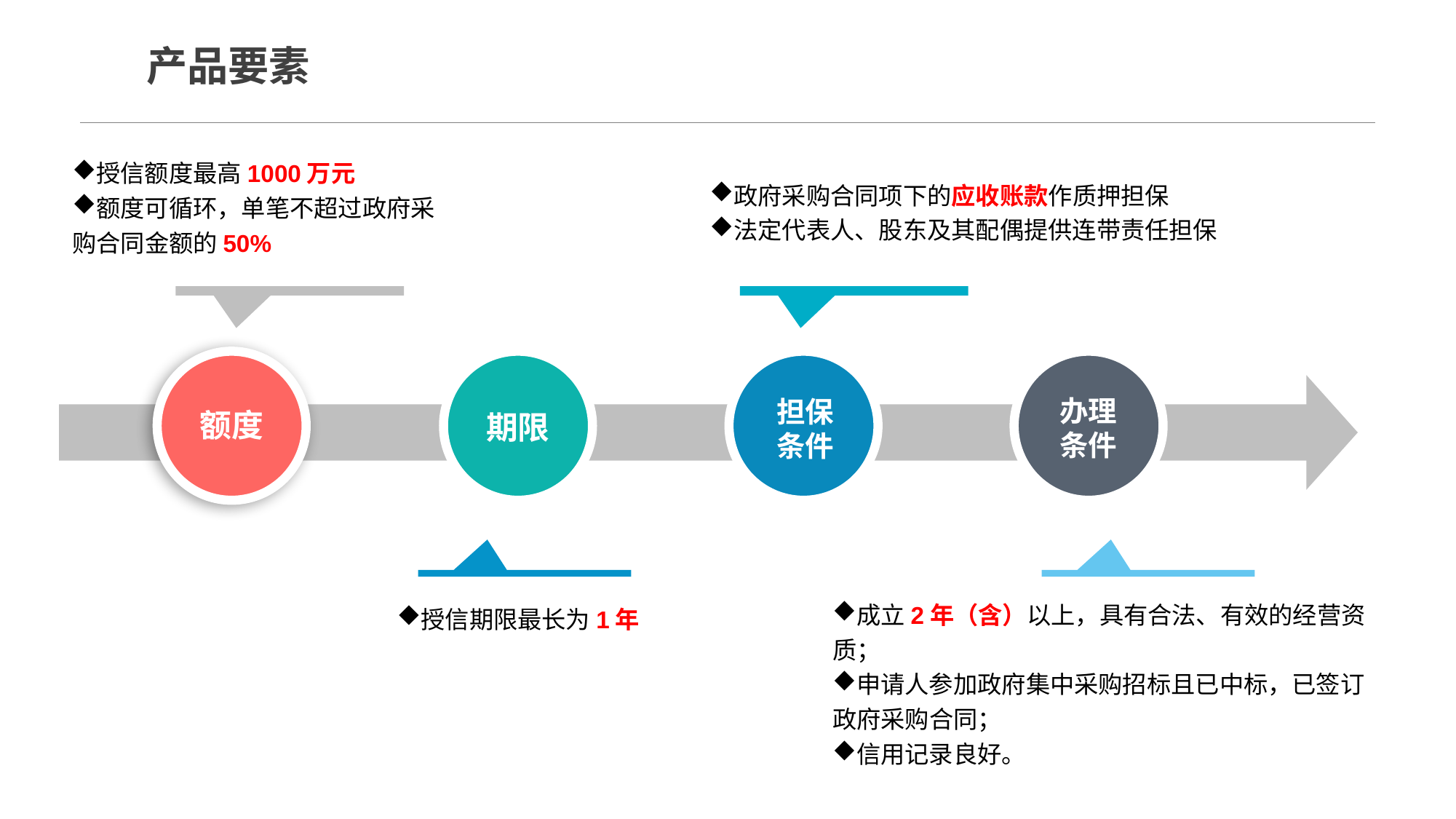

产品要素
授信额度最高1000万元
额度可循环，单笔不超过政府采购合同金额的50%
政府采购合同项下的应收账款作质押担保
法定代表人、股东及其配偶提供连带责任担保

额度

办理
条件
担保
条件
期限

成立2年（含）以上，具有合法、有效的经营资质；
申请人参加政府集中采购招标且已中标，已签订政府采购合同；
信用记录良好。
授信期限最长为1年